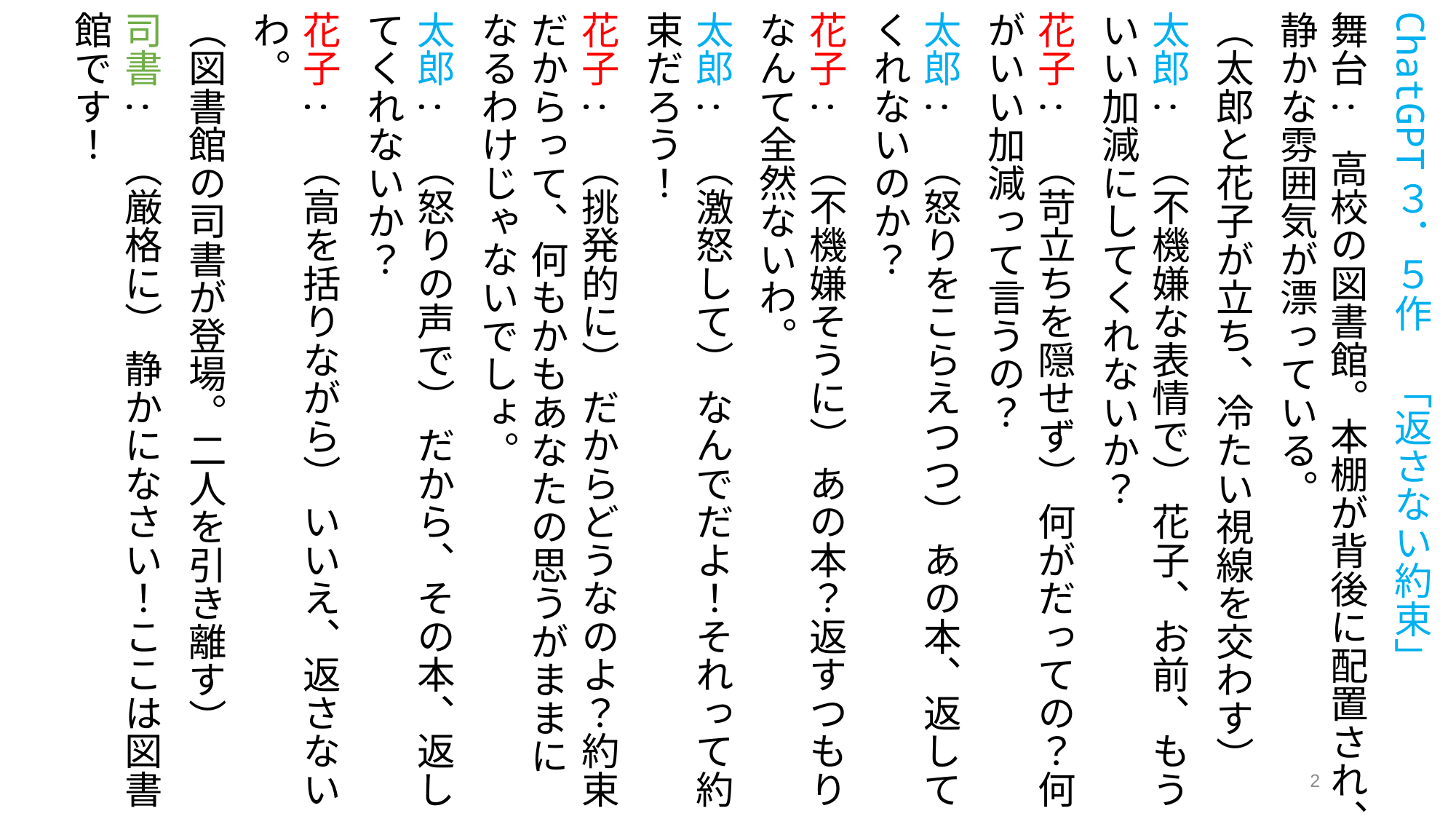

ChatGPT３．５作　「返さない約束」
舞台: 高校の図書館。本棚が背後に配置され、静かな雰囲気が漂っている。
（太郎と花子が立ち、冷たい視線を交わす）
太郎: （不機嫌な表情で） 花子、お前、もういい加減にしてくれないか？
花子: （苛立ちを隠せず） 何がだっての？何がいい加減って言うの？
太郎: （怒りをこらえつつ） あの本、返してくれないのか？
花子: （不機嫌そうに） あの本？返すつもりなんて全然ないわ。
太郎: （激怒して） なんでだよ！それって約束だろう！
花子: （挑発的に） だからどうなのよ？約束だからって、何もかもあなたの思うがままになるわけじゃないでしょ。
太郎: （怒りの声で） だから、その本、返してくれないか？
花子: （高を括りながら） いいえ、返さないわ。
（図書館の司書が登場。二人を引き離す）
司書: （厳格に） 静かになさい！ここは図書館です！

2